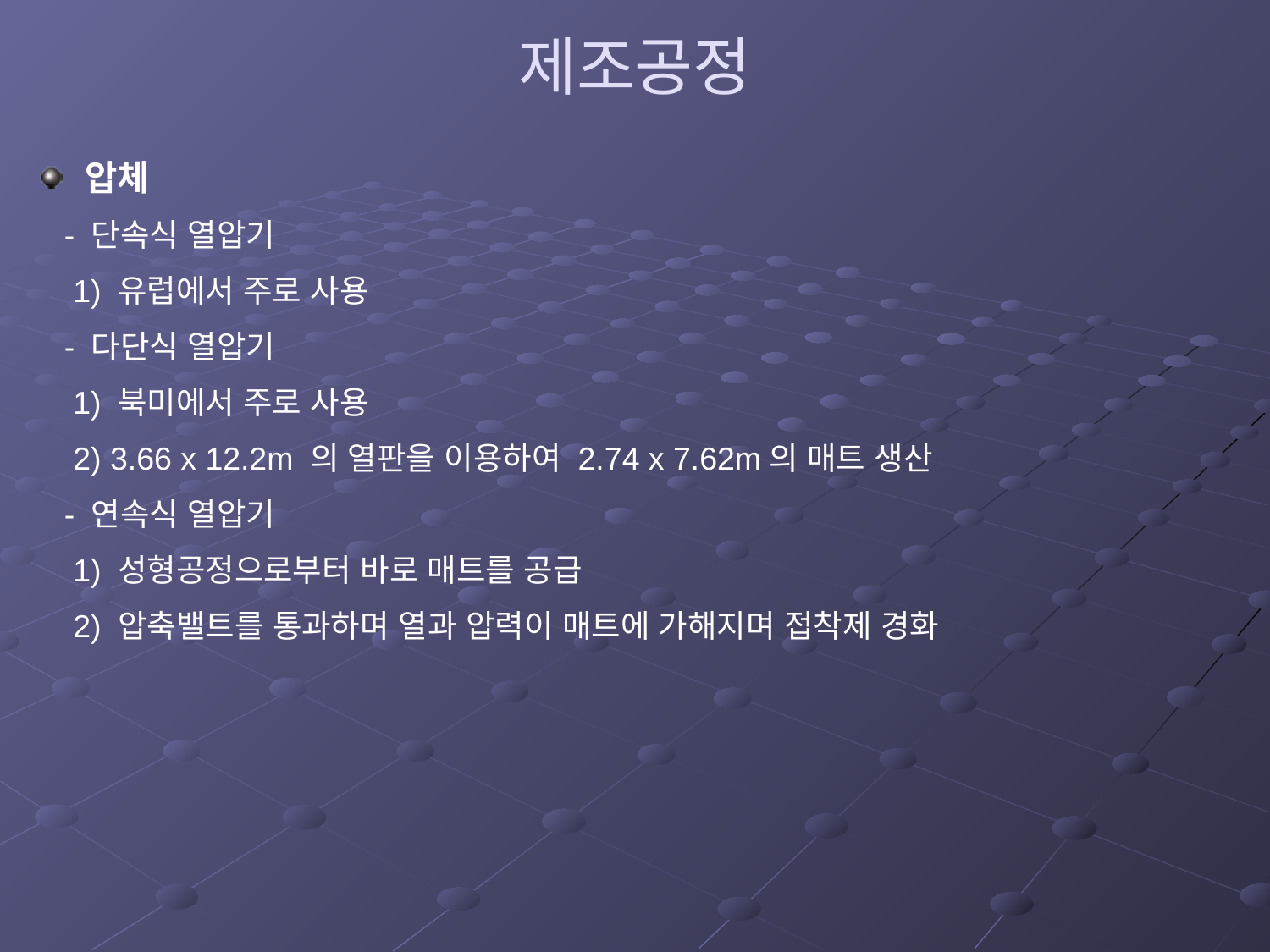

# 제조공정
압체
   - 단속식 열압기
    1) 유럽에서 주로 사용
   - 다단식 열압기
    1) 북미에서 주로 사용
    2) 3.66 x 12.2m 의 열판을 이용하여 2.74 x 7.62m의 매트 생산
   - 연속식 열압기
    1) 성형공정으로부터 바로 매트를 공급
    2) 압축밸트를 통과하며 열과 압력이 매트에 가해지며 접착제 경화